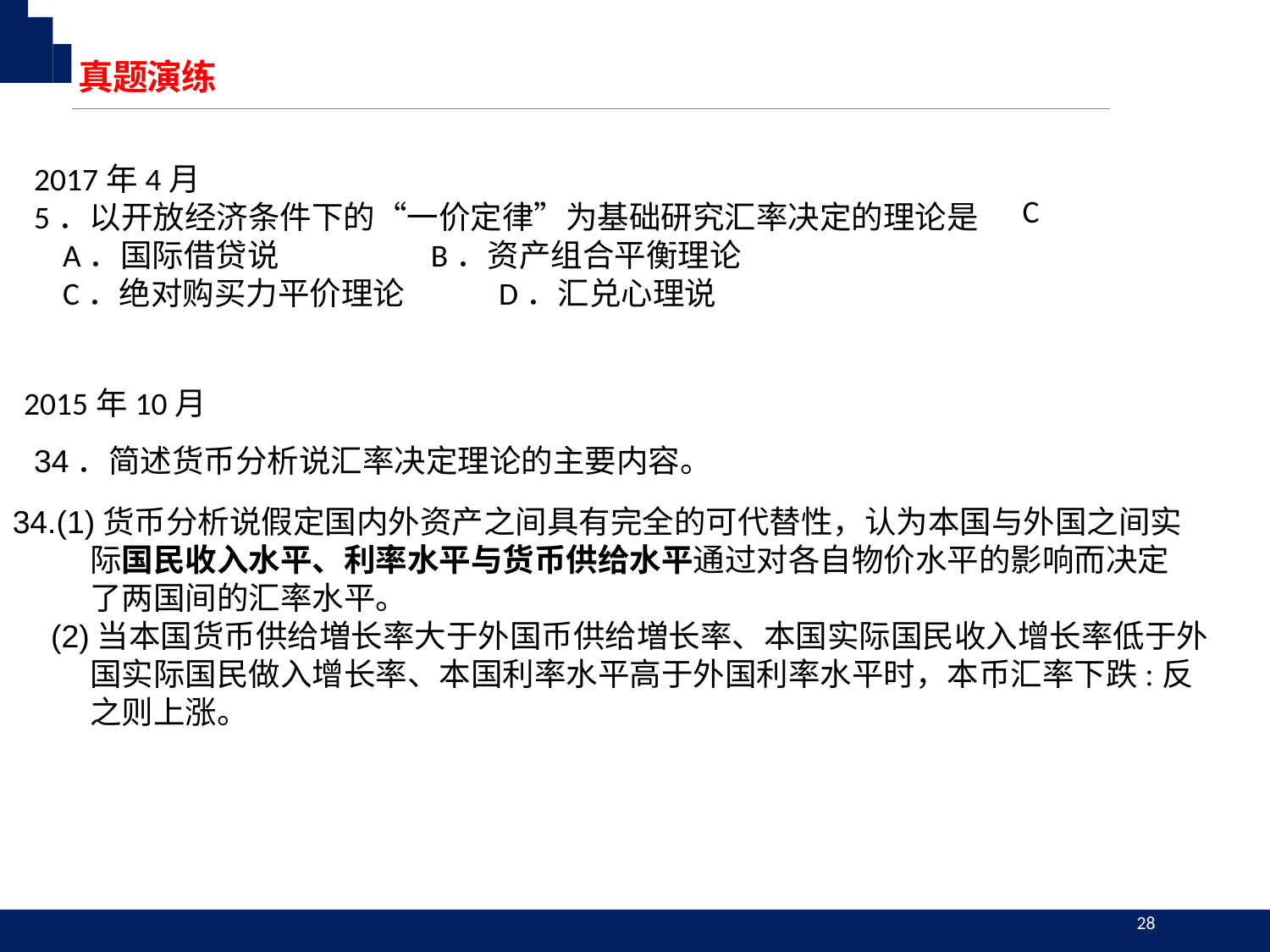

真题演练
2017年4月
5．以开放经济条件下的“一价定律”为基础研究汇率决定的理论是
    A．国际借贷说                    B．资产组合平衡理论
    C．绝对购买力平价理论            D．汇兑心理说
C
2015年10月
34．简述货币分析说汇率决定理论的主要内容。
34.(1)货币分析说假定国内外资产之间具有完全的可代替性，认为本国与外国之间实
际国民收入水平、利率水平与货币供给水平通过对各自物价水平的影响而决定
了两国间的汇率水平。
(2)当本国货币供给増长率大于外国币供给増长率、本国实际国民收入增长率低于外国实际国民做入增长率、本国利率水平高于外国利率水平时，本币汇率下跌:反之则上涨。
28